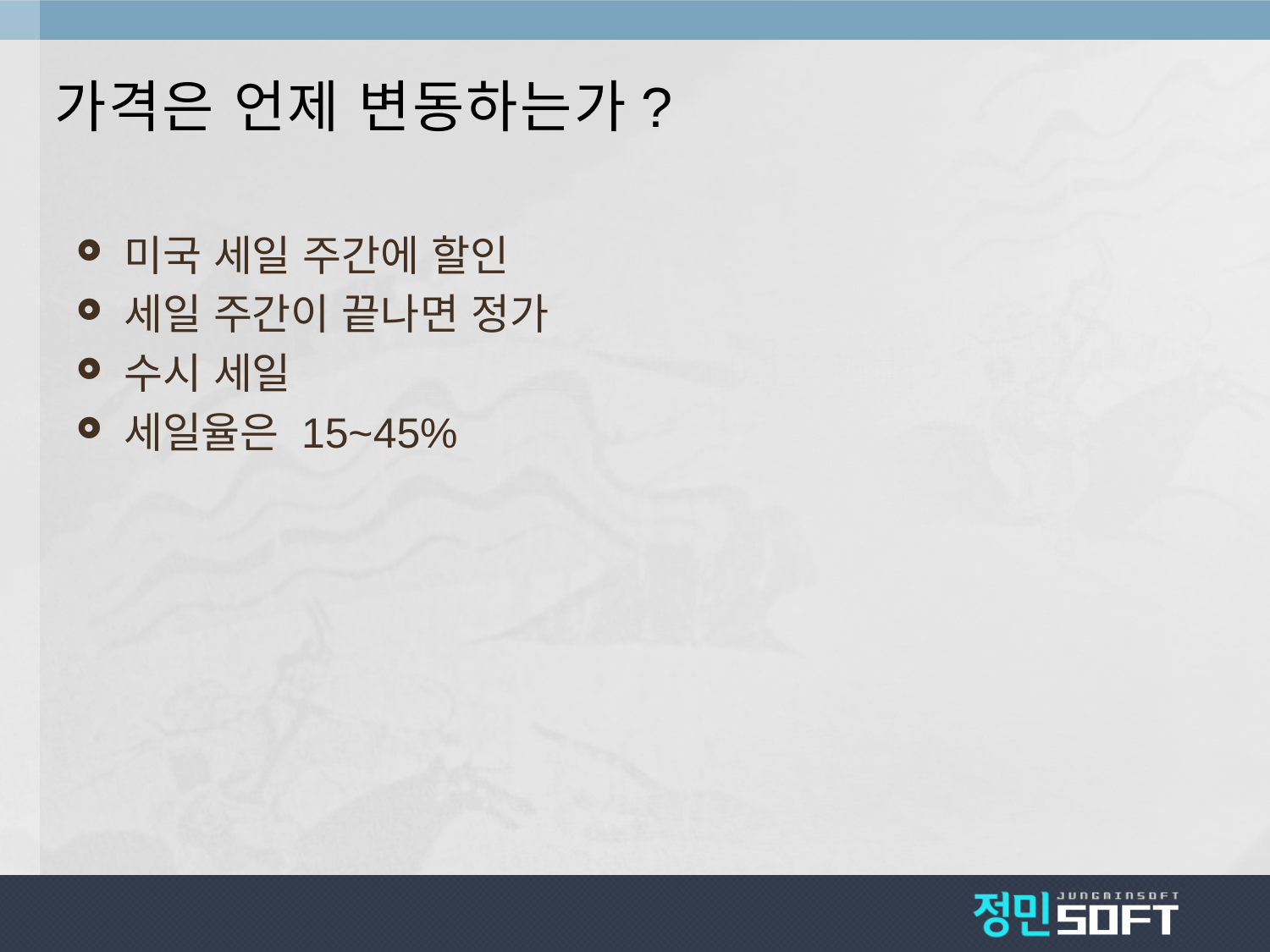

# 가격은 언제 변동하는가?
미국 세일 주간에 할인
세일 주간이 끝나면 정가
수시 세일
세일율은 15~45%